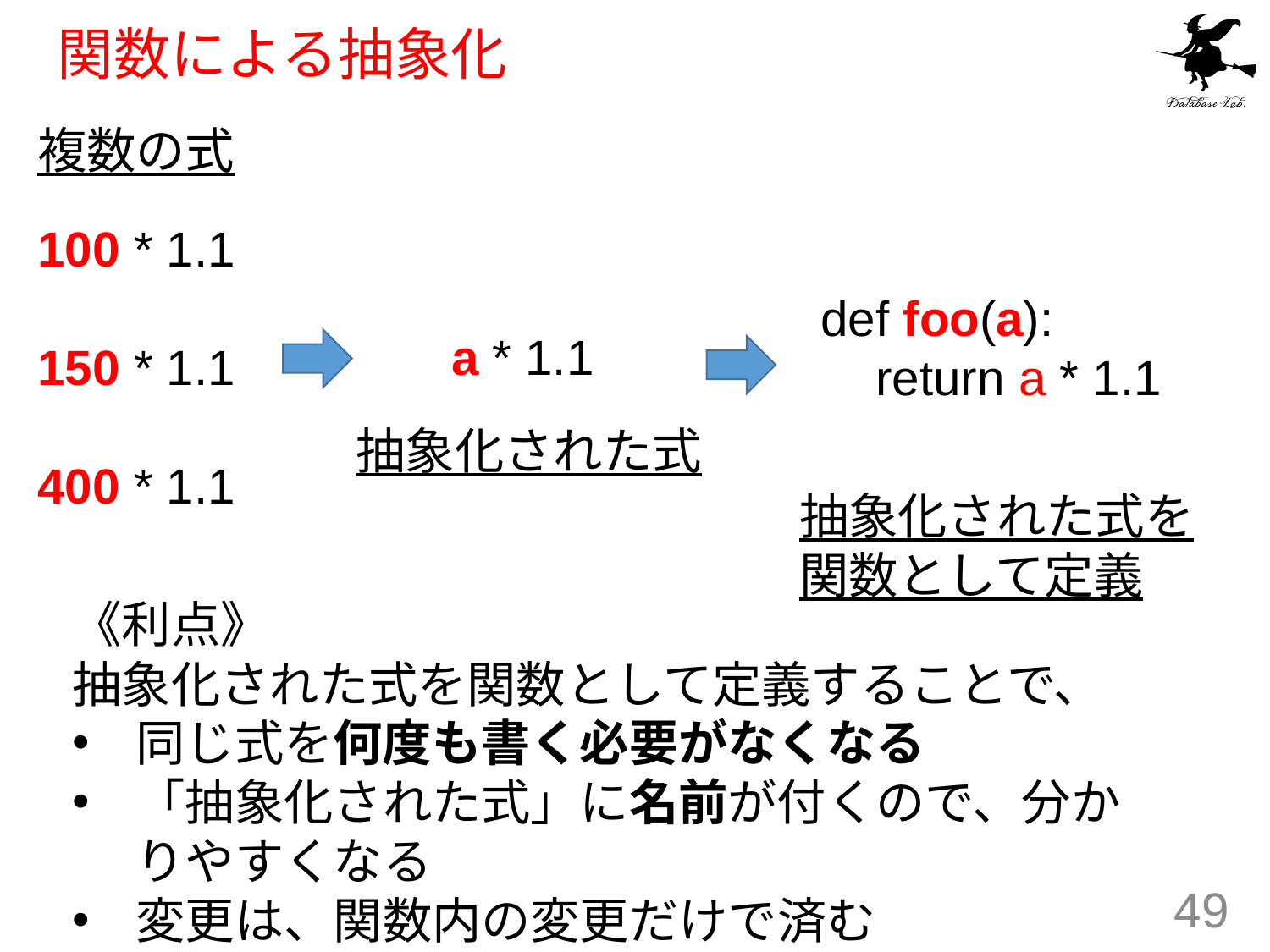

# 関数による抽象化
複数の式
100 * 1.1

150 * 1.1

400 * 1.1

def foo(a):
    return a * 1.1
a * 1.1

抽象化された式
抽象化された式を関数として定義
《利点》
抽象化された式を関数として定義することで、
同じ式を何度も書く必要がなくなる
「抽象化された式」に名前が付くので、分かりやすくなる
変更は、関数内の変更だけで済む
49